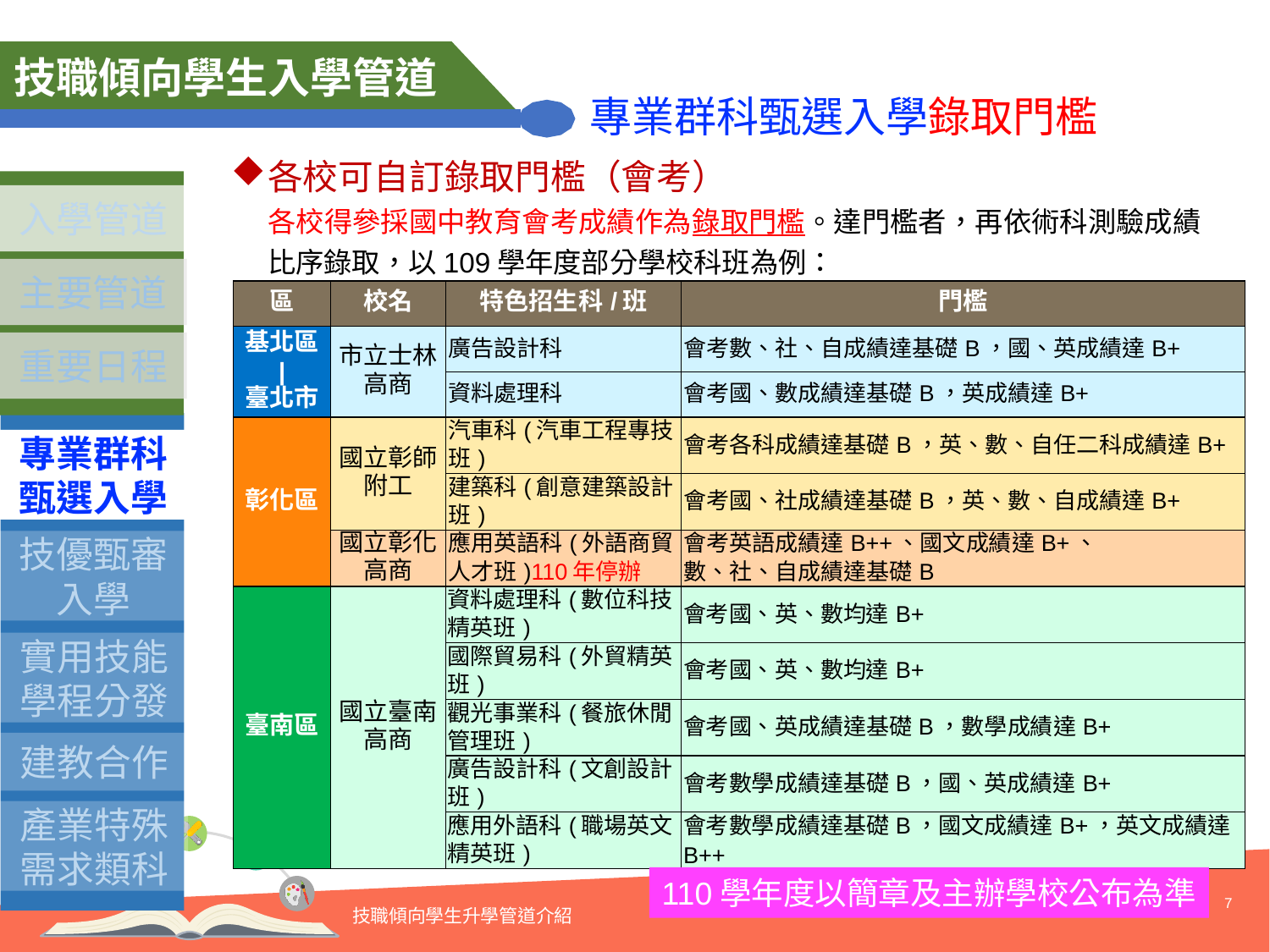

技職傾向學生入學管道

專業群科甄選入學錄取門檻
各校可自訂錄取門檻（會考）
各校得參採國中教育會考成績作為錄取門檻。達門檻者，再依術科測驗成績比序錄取，以109學年度部分學校科班為例：

入學管道
主要管道
重要日程
| 區 | 校名 | 特色招生科/班 | 門檻 |
| --- | --- | --- | --- |
| 基北區 | 臺北市 | 市立士林高商 | 廣告設計科 | 會考數、社、自成績達基礎B，國、英成績達B+ |
|  |  | 資料處理科 | 會考國、數成績達基礎B，英成績達B+ |
| 彰化區 | 國立彰師附工 | 汽車科(汽車工程專技班) | 會考各科成績達基礎B，英、數、自任二科成績達B+ |
|  |  | 建築科(創意建築設計班) | 會考國、社成績達基礎B，英、數、自成績達B+ |
|  | 國立彰化高商 | 應用英語科(外語商貿人才班)110年停辦 | 會考英語成績達B++、國文成績達B+、 數、社、自成績達基礎B |
| 臺南區 | 國立臺南高商 | 資料處理科(數位科技精英班) | 會考國、英、數均達B+ |
|  |  | 國際貿易科(外貿精英班) | 會考國、英、數均達B+ |
|  |  | 觀光事業科(餐旅休閒管理班) | 會考國、英成績達基礎B，數學成績達B+ |
|  |  | 廣告設計科(文創設計班) | 會考數學成績達基礎B，國、英成績達B+ |
|  |  | 應用外語科(職場英文精英班) | 會考數學成績達基礎B，國文成績達B+，英文成績達B++ |

專業群科
甄選入學
技優甄審入學
實用技能學程分發
建教合作
產業特殊需求類科
110學年度以簡章及主辦學校公布為準
7